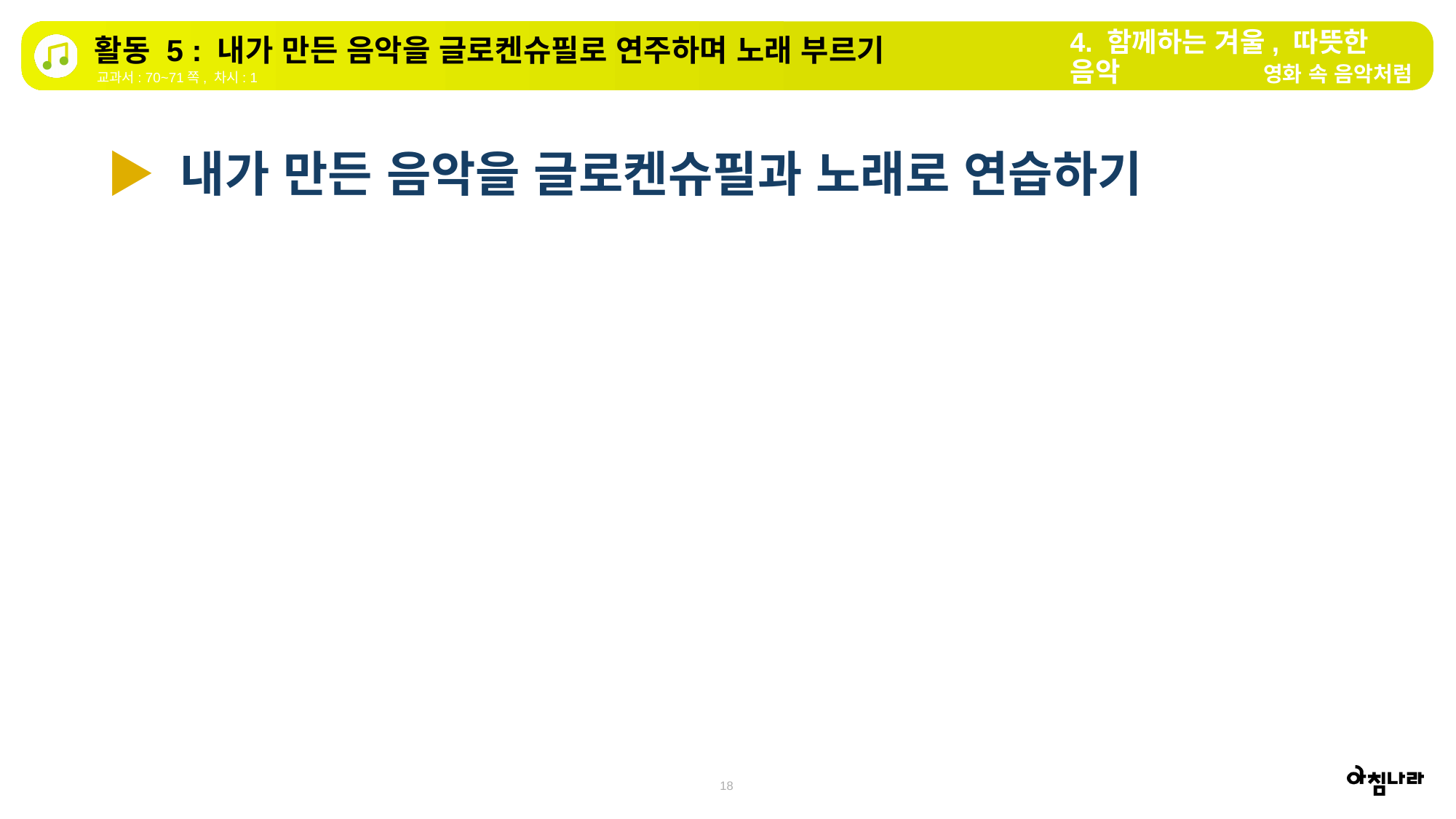

4. 함께하는 겨울, 따뜻한 음악
활동 5 : 내가 만든 음악을 글로켄슈필로 연주하며 노래 부르기
영화 속 음악처럼
교과서: 70~71쪽, 차시: 1
▶ 내가 만든 음악을 글로켄슈필과 노래로 연습하기
18